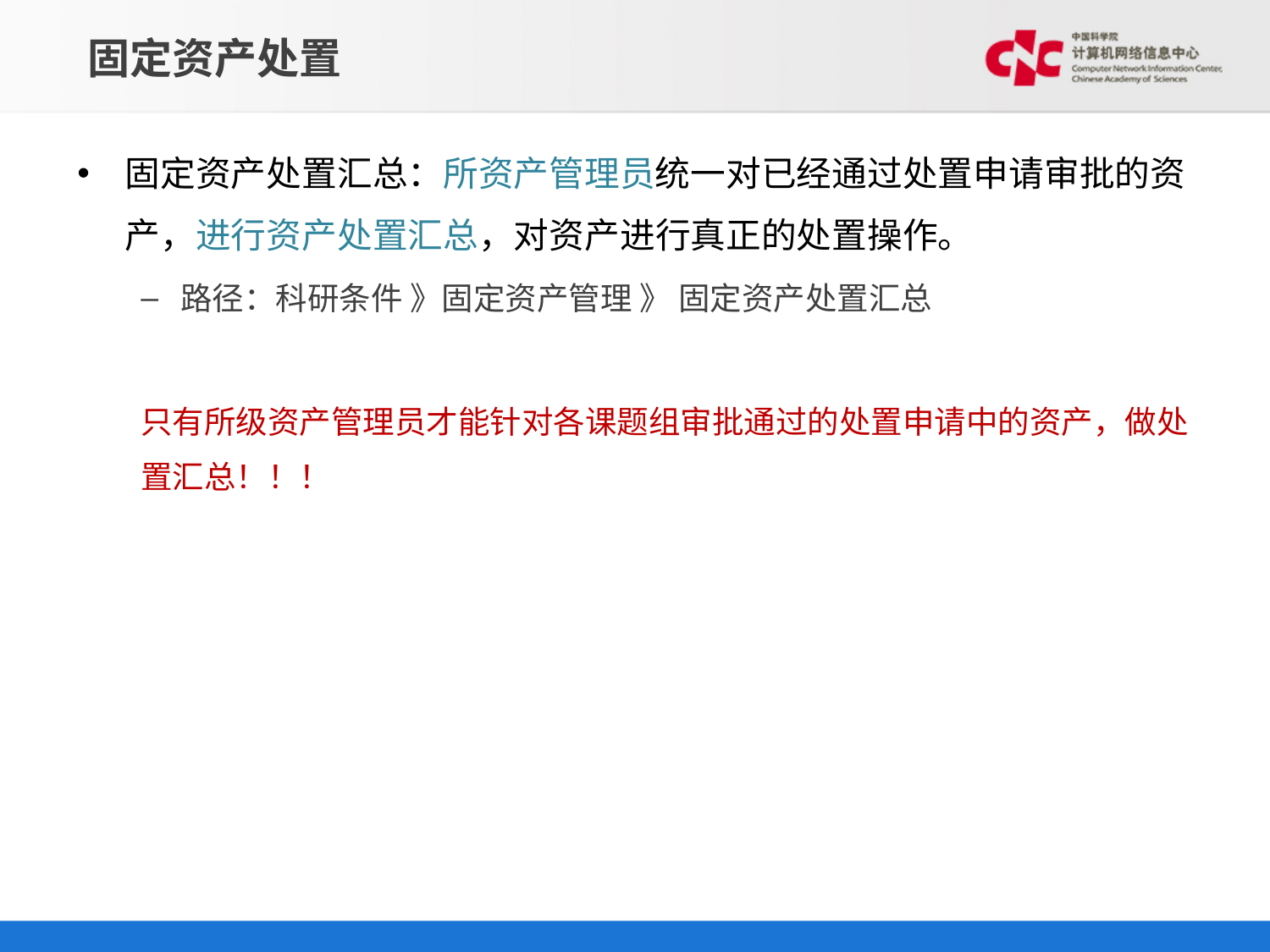

# 固定资产处置
固定资产处置汇总：所资产管理员统一对已经通过处置申请审批的资产，进行资产处置汇总，对资产进行真正的处置操作。
路径：科研条件 》固定资产管理 》 固定资产处置汇总

只有所级资产管理员才能针对各课题组审批通过的处置申请中的资产，做处置汇总！！！